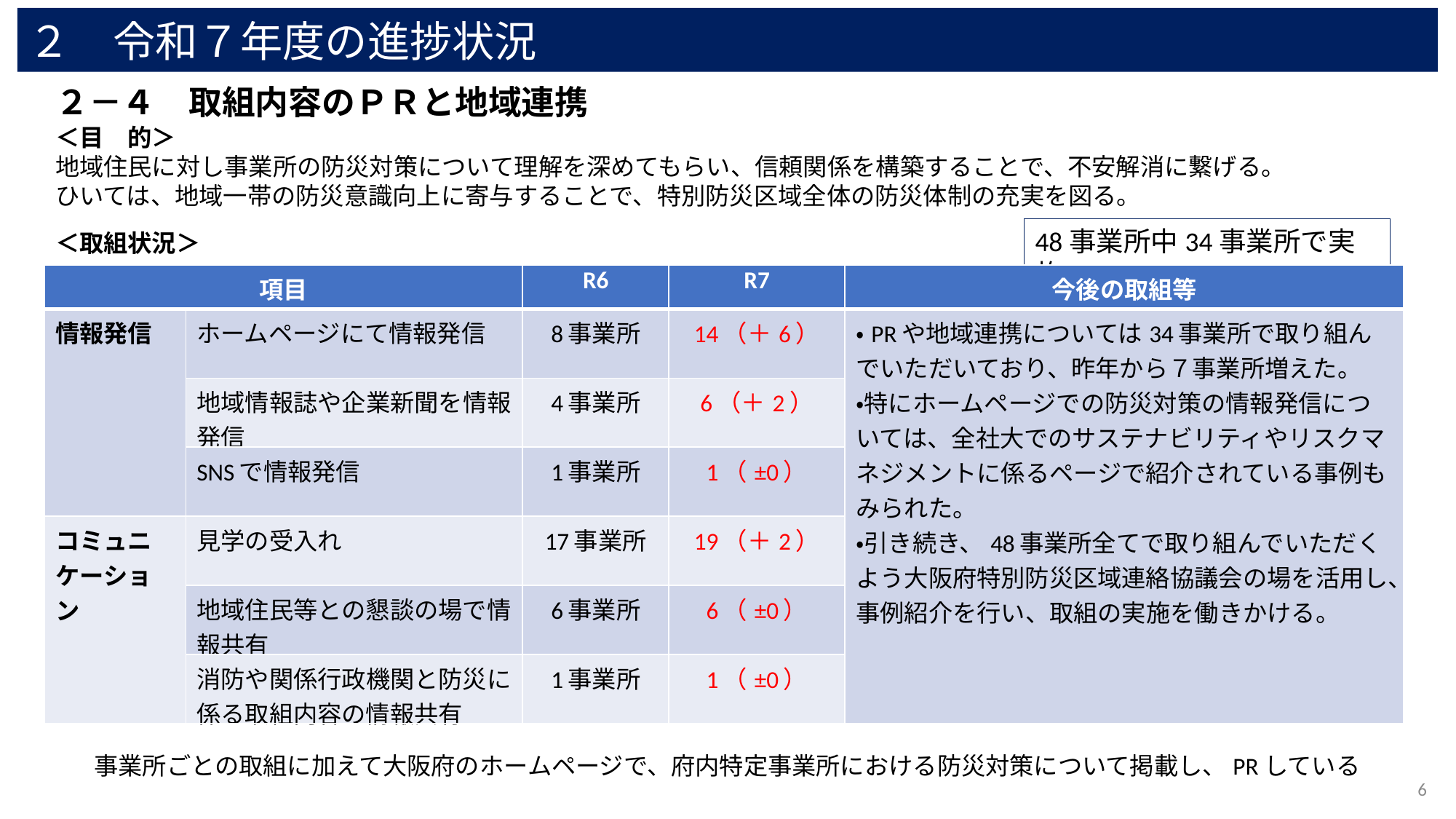

２　令和７年度の進捗状況
２－４　取組内容のＰＲと地域連携
＜目　的＞
地域住民に対し事業所の防災対策について理解を深めてもらい、信頼関係を構築することで、不安解消に繋げる。
ひいては、地域一帯の防災意識向上に寄与することで、特別防災区域全体の防災体制の充実を図る。
＜取組状況＞
48事業所中34事業所で実施
| 項目 |  | R6 | R7 | 今後の取組等 |
| --- | --- | --- | --- | --- |
| 情報発信 | ホームページにて情報発信 | 8事業所 | 14（＋6） | ・PRや地域連携については34事業所で取り組んでいただいており、昨年から７事業所増えた。 ・特にホームページでの防災対策の情報発信については、全社大でのサステナビリティやリスクマネジメントに係るページで紹介されている事例もみられた。 ・引き続き、48事業所全てで取り組んでいただくよう大阪府特別防災区域連絡協議会の場を活用し、事例紹介を行い、取組の実施を働きかける。 |
|  | 地域情報誌や企業新聞を情報発信 | 4事業所 | 6（＋2） |  |
|  | SNSで情報発信 | 1事業所 | 1（±0） |  |
| コミュニケーション | 見学の受入れ | 17事業所 | 19（＋2） |  |
|  | 地域住民等との懇談の場で情報共有 | 6事業所 | 6（±0） |  |
|  | 消防や関係行政機関と防災に係る取組内容の情報共有 | 1事業所 | 1（±0） |  |
事業所ごとの取組に加えて大阪府のホームページで、府内特定事業所における防災対策について掲載し、PRしている
6